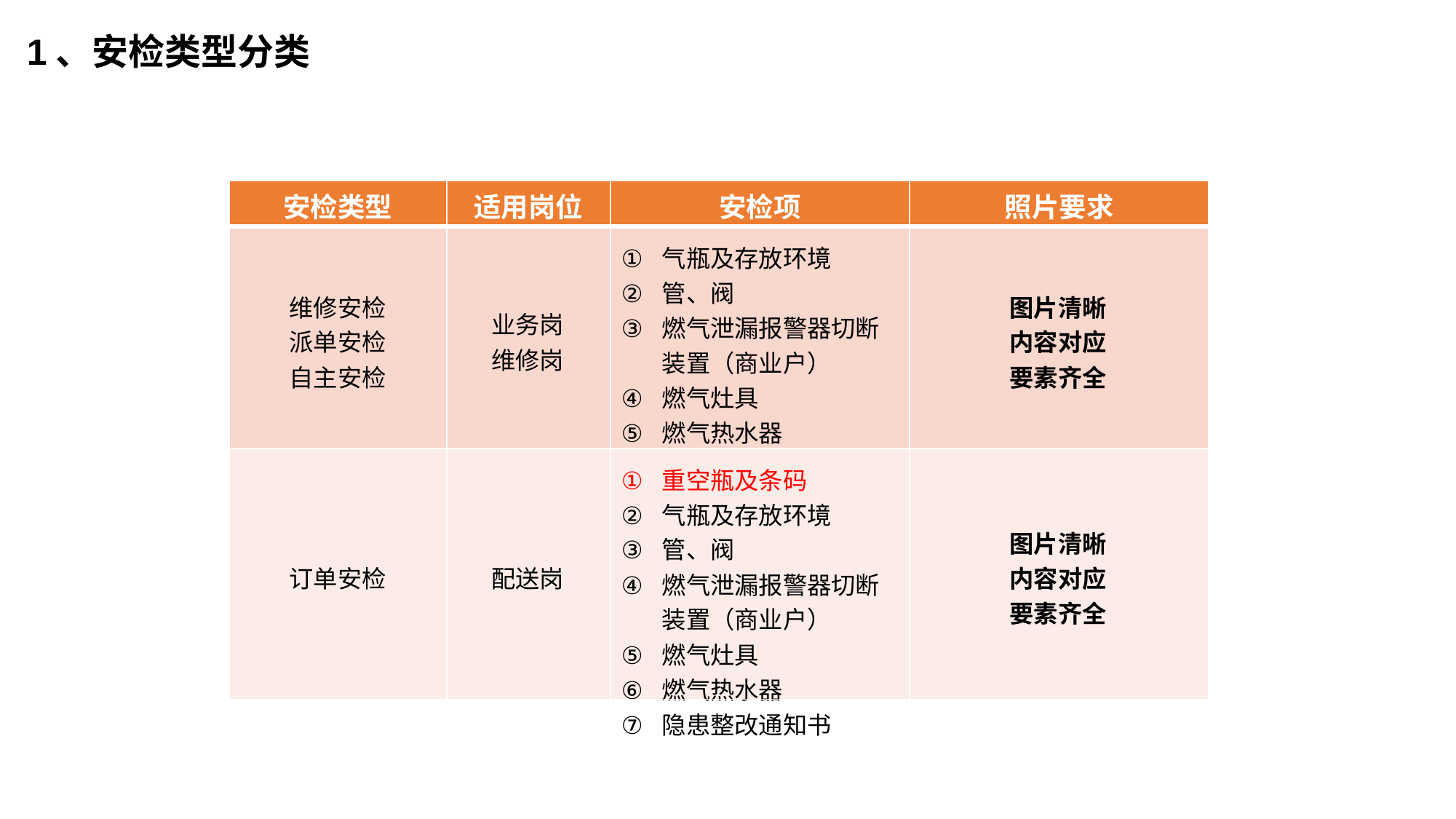

1、安检类型分类
| 安检类型 | 适用岗位 | 安检项 | 照片要求 |
| --- | --- | --- | --- |
| 维修安检 派单安检 自主安检 | 业务岗 维修岗 | 气瓶及存放环境 管、阀 燃气泄漏报警器切断装置（商业户） 燃气灶具 燃气热水器 隐患整改通知书 | 图片清晰 内容对应 要素齐全 |
| 订单安检 | 配送岗 | 重空瓶及条码 气瓶及存放环境 管、阀 燃气泄漏报警器切断装置（商业户） 燃气灶具 燃气热水器 隐患整改通知书 | 图片清晰 内容对应 要素齐全 |
12